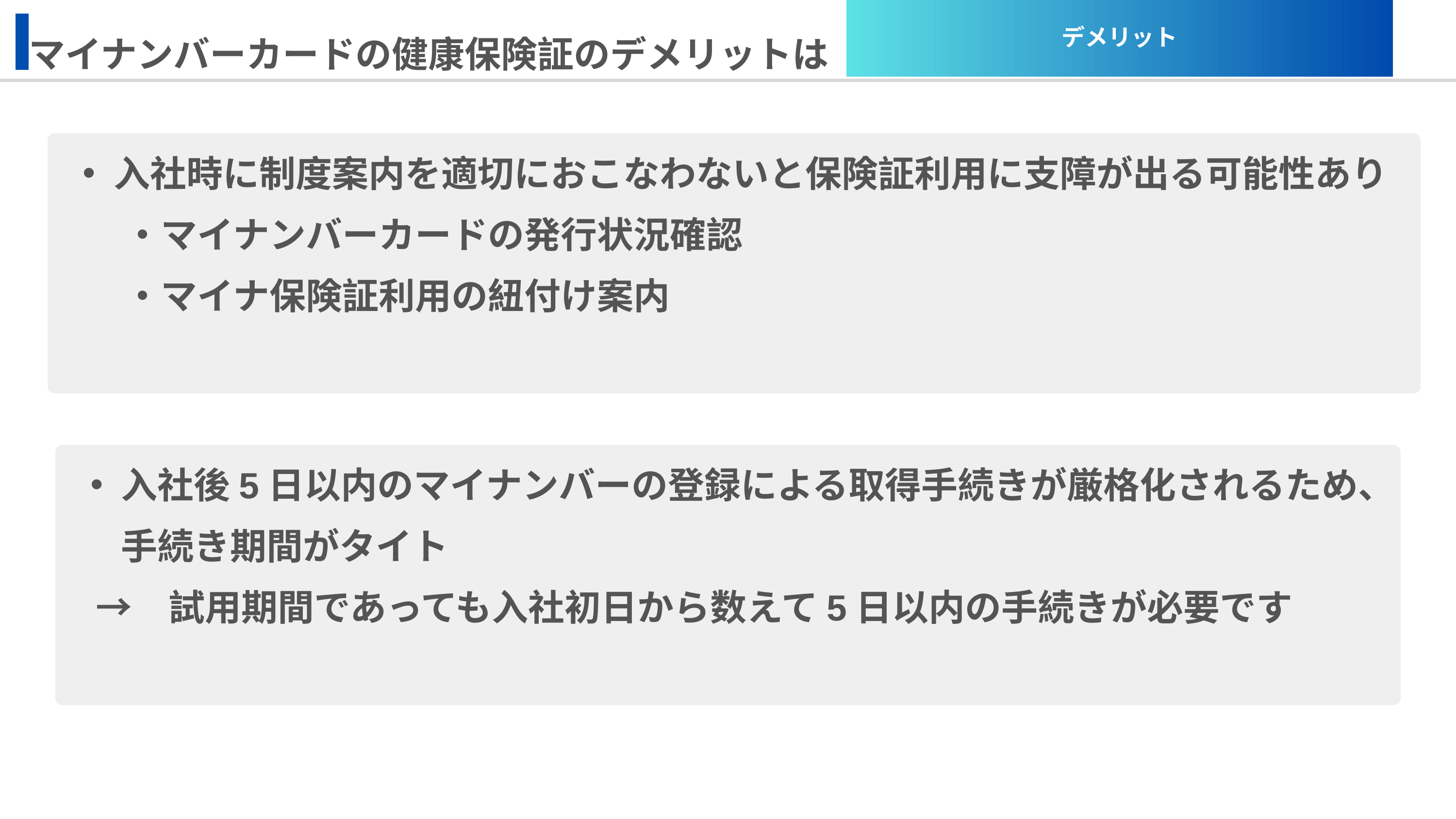

デメリット

マイナンバーカードの健康保険証のデメリットは

入社時に制度案内を適切におこなわないと保険証利用に支障が出る可能性あり
　　・マイナンバーカードの発行状況確認
　　・マイナ保険証利用の紐付け案内

入社後5日以内のマイナンバーの登録による取得手続きが厳格化されるため、手続き期間がタイト
　→　試用期間であっても入社初日から数えて5日以内の手続きが必要です